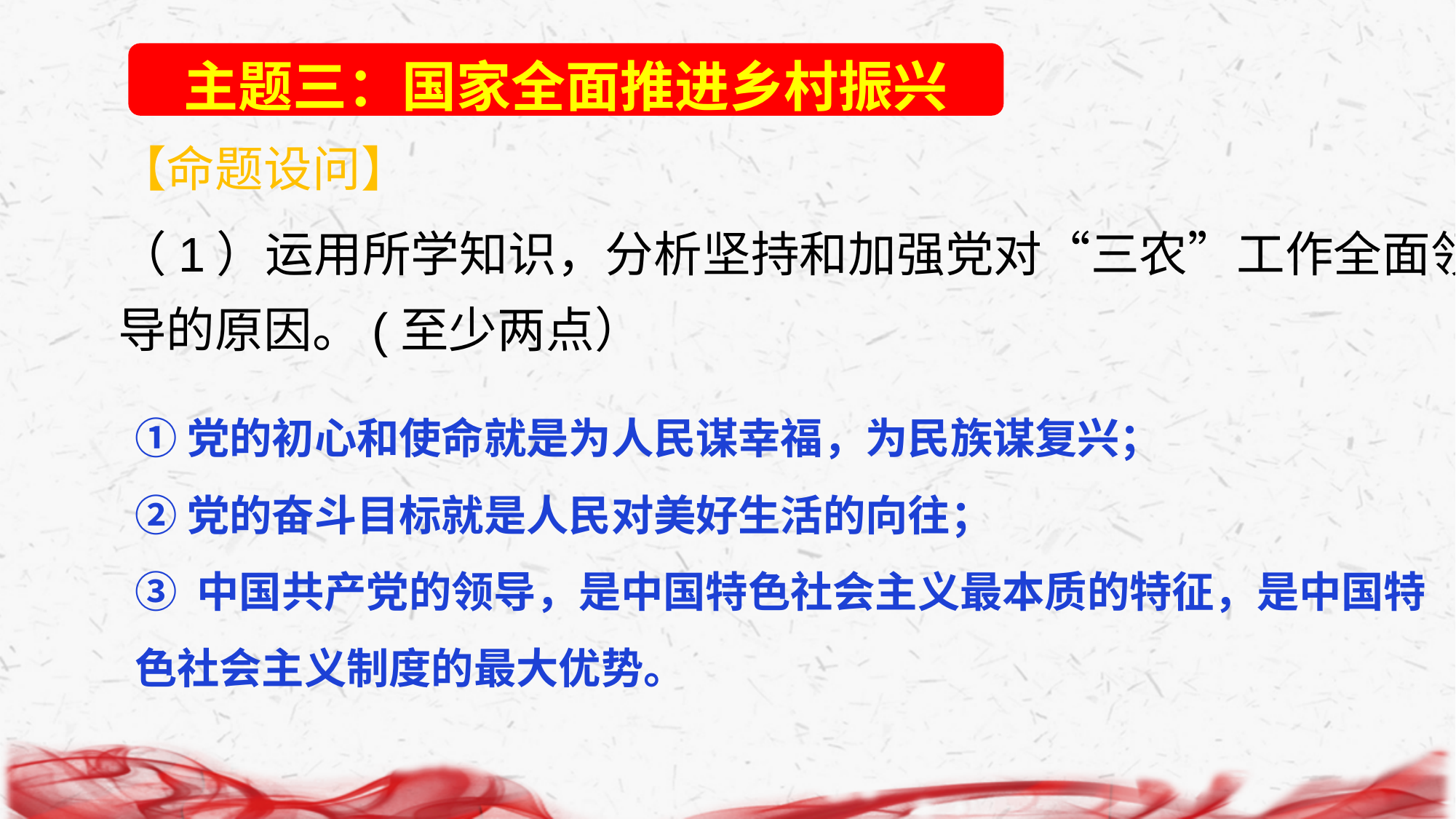

主题三：国家全面推进乡村振兴
【命题设问】
（1）运用所学知识，分析坚持和加强党对“三农”工作全面领导的原因。(至少两点）
①党的初心和使命就是为人民谋幸福，为民族谋复兴；
②党的奋斗目标就是人民对美好生活的向往；
③ 中国共产党的领导，是中国特色社会主义最本质的特征，是中国特色社会主义制度的最大优势。